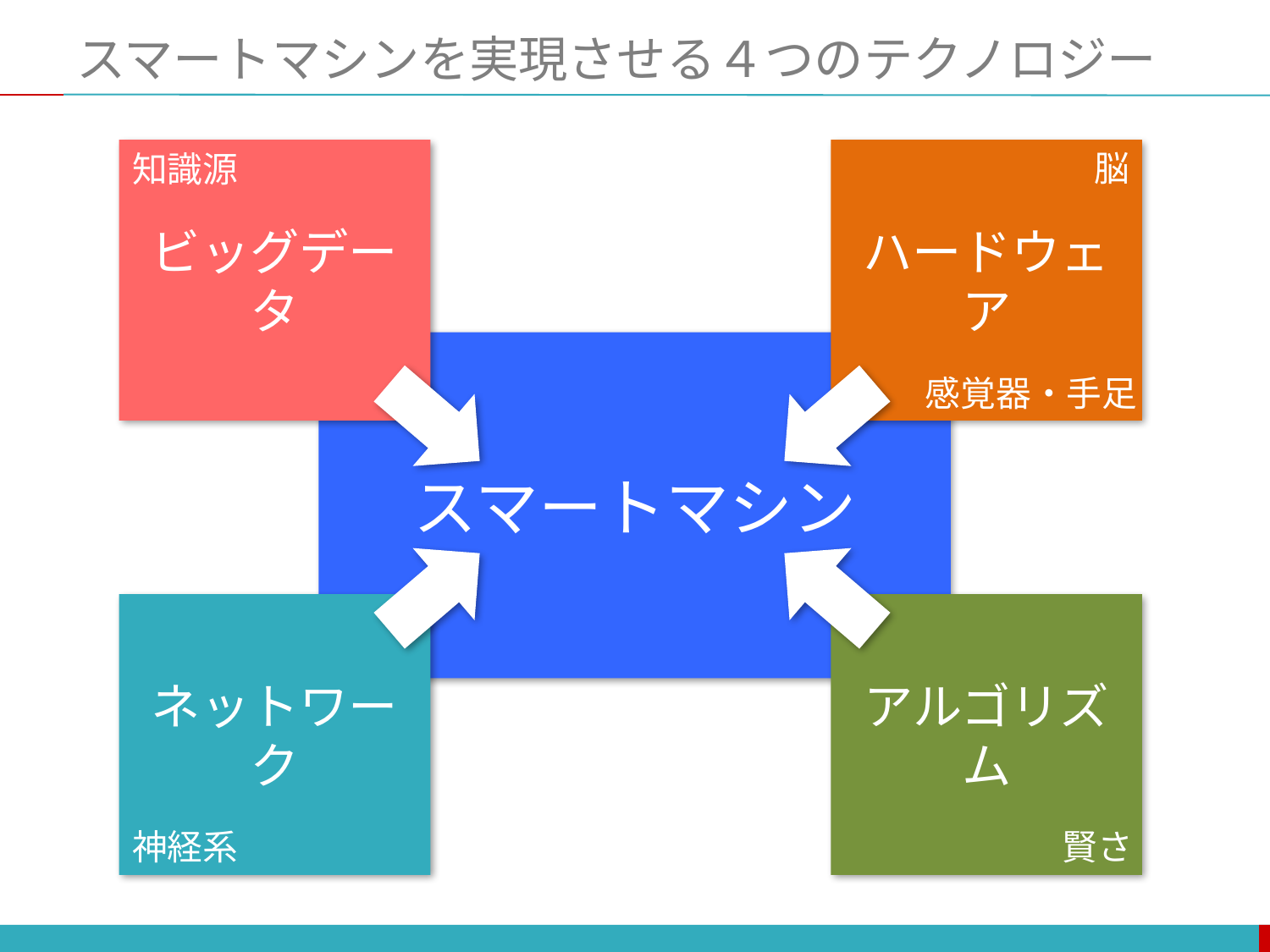

# スマートマシンを実現させる４つのテクノロジー
ビッグデータ
ハードウェア
脳
知識源
スマートマシン
感覚器・手足

ネットワーク
アルゴリズム
神経系
賢さ